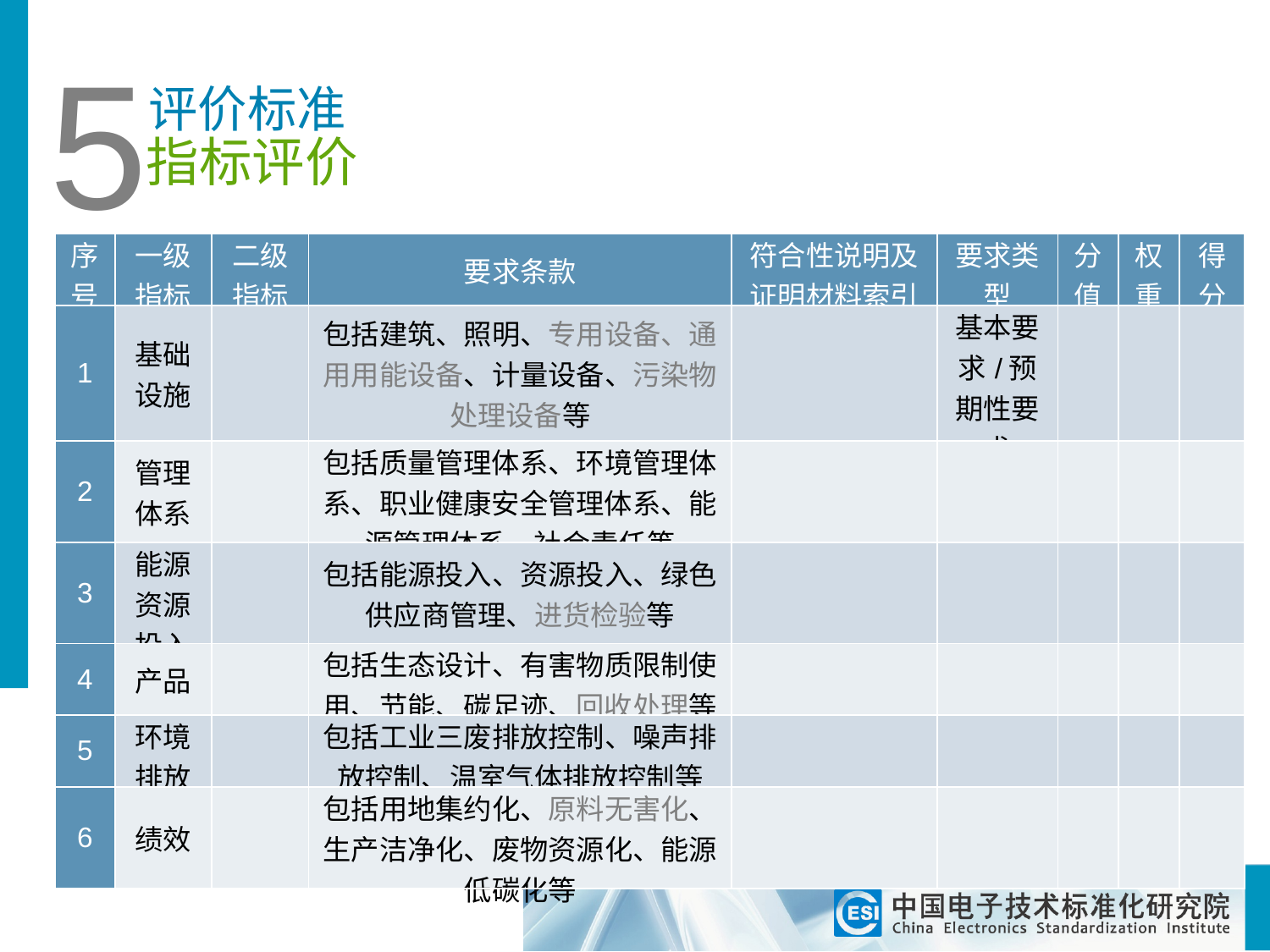

5
评价标准
指标评价
| 序号 | 一级指标 | 二级指标 | 要求条款 | 符合性说明及证明材料索引 | 要求类型 | 分值 | 权重 | 得分 |
| --- | --- | --- | --- | --- | --- | --- | --- | --- |
| 1 | 基础设施 |  | 包括建筑、照明、专用设备、通用用能设备、计量设备、污染物处理设备等 |  | 基本要求/预期性要求 |  |  |  |
| 2 | 管理体系 |  | 包括质量管理体系、环境管理体系、职业健康安全管理体系、能源管理体系、社会责任等 |  |  |  |  |  |
| 3 | 能源资源投入 |  | 包括能源投入、资源投入、绿色供应商管理、进货检验等 |  |  |  |  |  |
| 4 | 产品 |  | 包括生态设计、有害物质限制使用、节能、碳足迹、回收处理等 |  |  |  |  |  |
| 5 | 环境排放 |  | 包括工业三废排放控制、噪声排放控制、温室气体排放控制等 |  |  |  |  |  |
| 6 | 绩效 |  | 包括用地集约化、原料无害化、生产洁净化、废物资源化、能源低碳化等 |  |  |  |  |  |